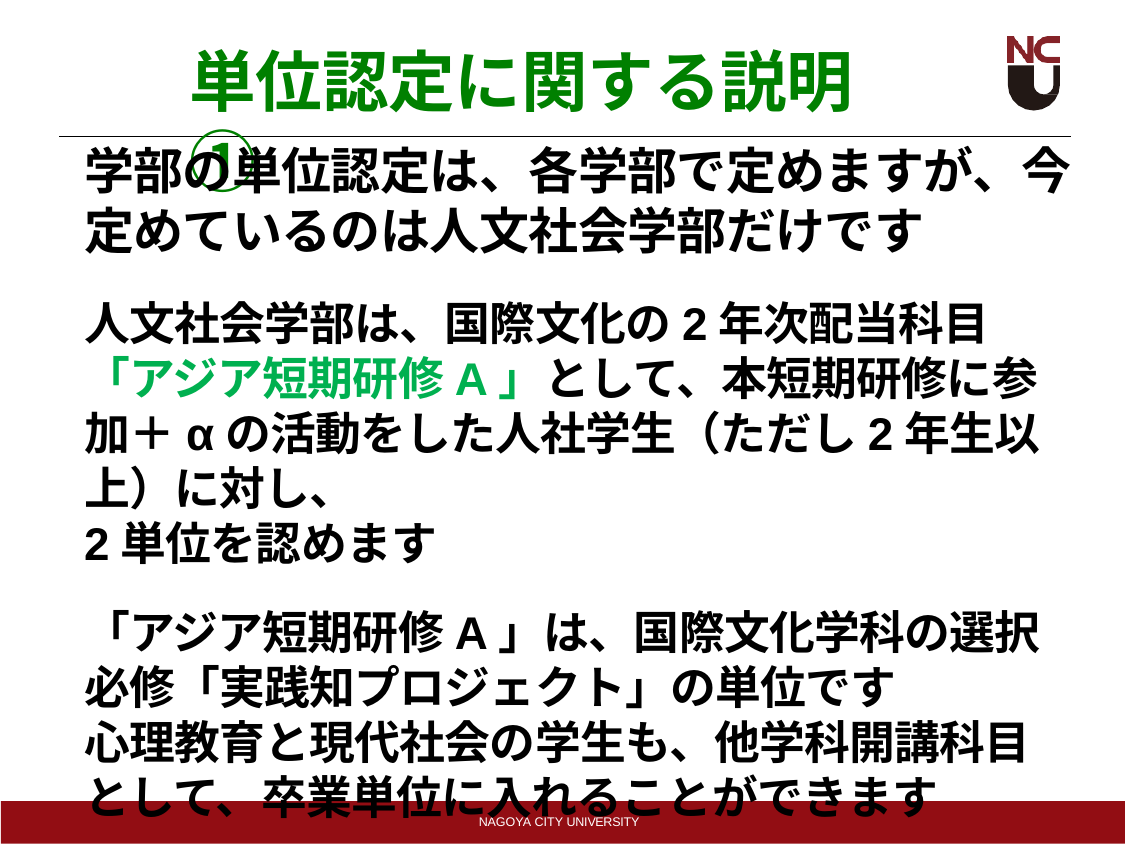

# 単位認定に関する説明①
学部の単位認定は、各学部で定めますが、今定めているのは人文社会学部だけです
人文社会学部は、国際文化の2年次配当科目
「アジア短期研修A」として、本短期研修に参加＋αの活動をした人社学生（ただし2年生以上）に対し、
2単位を認めます
「アジア短期研修A」は、国際文化学科の選択必修「実践知プロジェクト」の単位です
心理教育と現代社会の学生も、他学科開講科目として、卒業単位に入れることができます
NAGOYA CITY UNIVERSITY